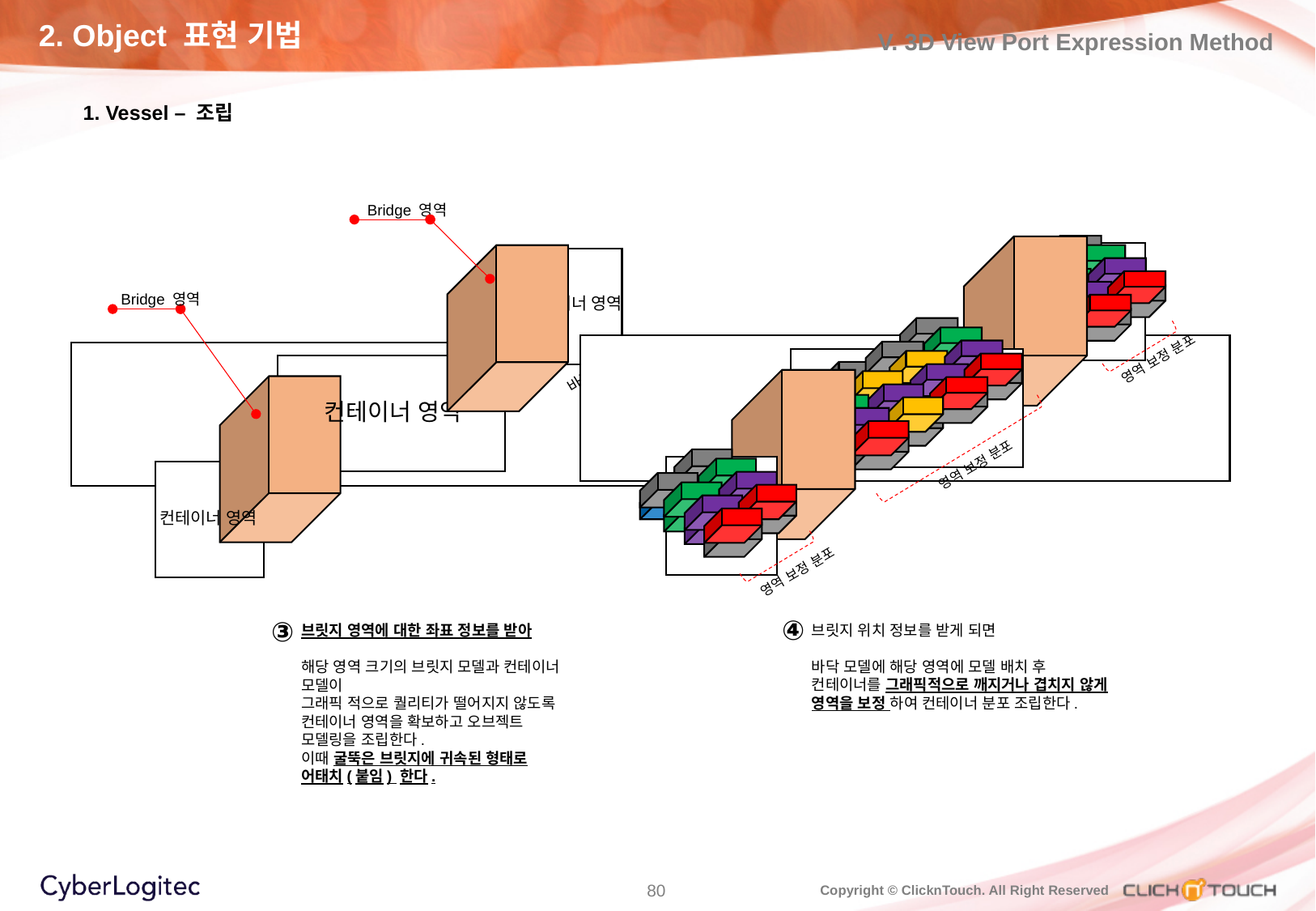

2. Object 표현 기법
V. 3D View Port Expression Method
1. Vessel – 조립
Bridge 영역

컨테이너 영역

Bridge 영역

영역 보정 분포

컨테이너 영역

바닥모델

영역 보정 분포

컨테이너 영역

영역 보정 분포
④
③
브릿지 위치 정보를 받게 되면

바닥 모델에 해당 영역에 모델 배치 후
컨테이너를 그래픽적으로 깨지거나 겹치지 않게 영역을 보정 하여 컨테이너 분포 조립한다.
브릿지 영역에 대한 좌표 정보를 받아

해당 영역 크기의 브릿지 모델과 컨테이너 모델이
그래픽 적으로 퀄리티가 떨어지지 않도록 컨테이너 영역을 확보하고 오브젝트 모델링을 조립한다.
이때 굴뚝은 브릿지에 귀속된 형태로 어태치(붙임) 한다.